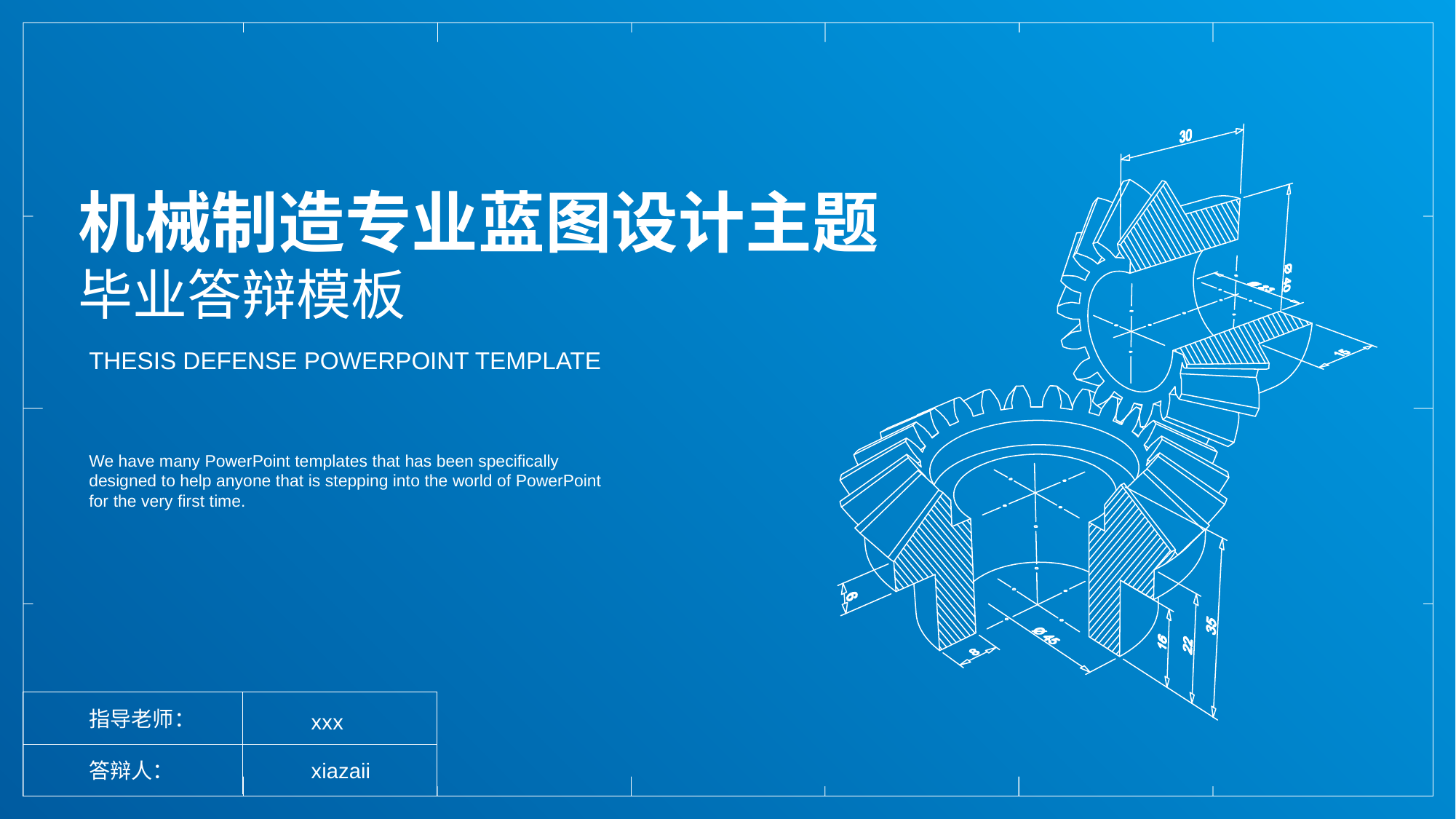

机械制造专业蓝图设计主题
毕业答辩模板
THESIS DEFENSE POWERPOINT TEMPLATE
We have many PowerPoint templates that has been specifically designed to help anyone that is stepping into the world of PowerPoint for the very first time.

指导老师：
xxx
答辩人：
xiazaii